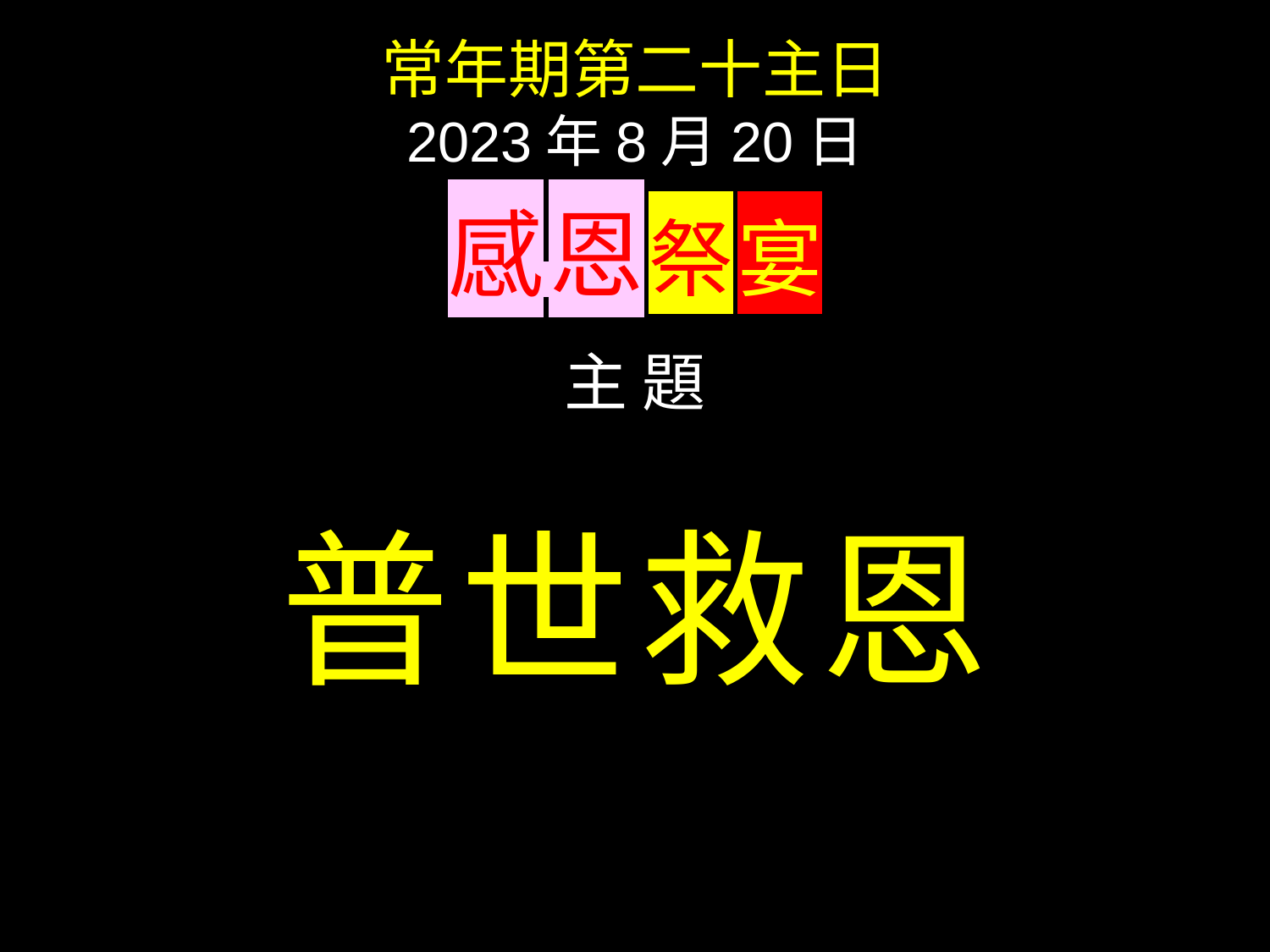

常年期第二十主日
2023年8月20日
感 恩 祭 宴

主 題

普世救恩